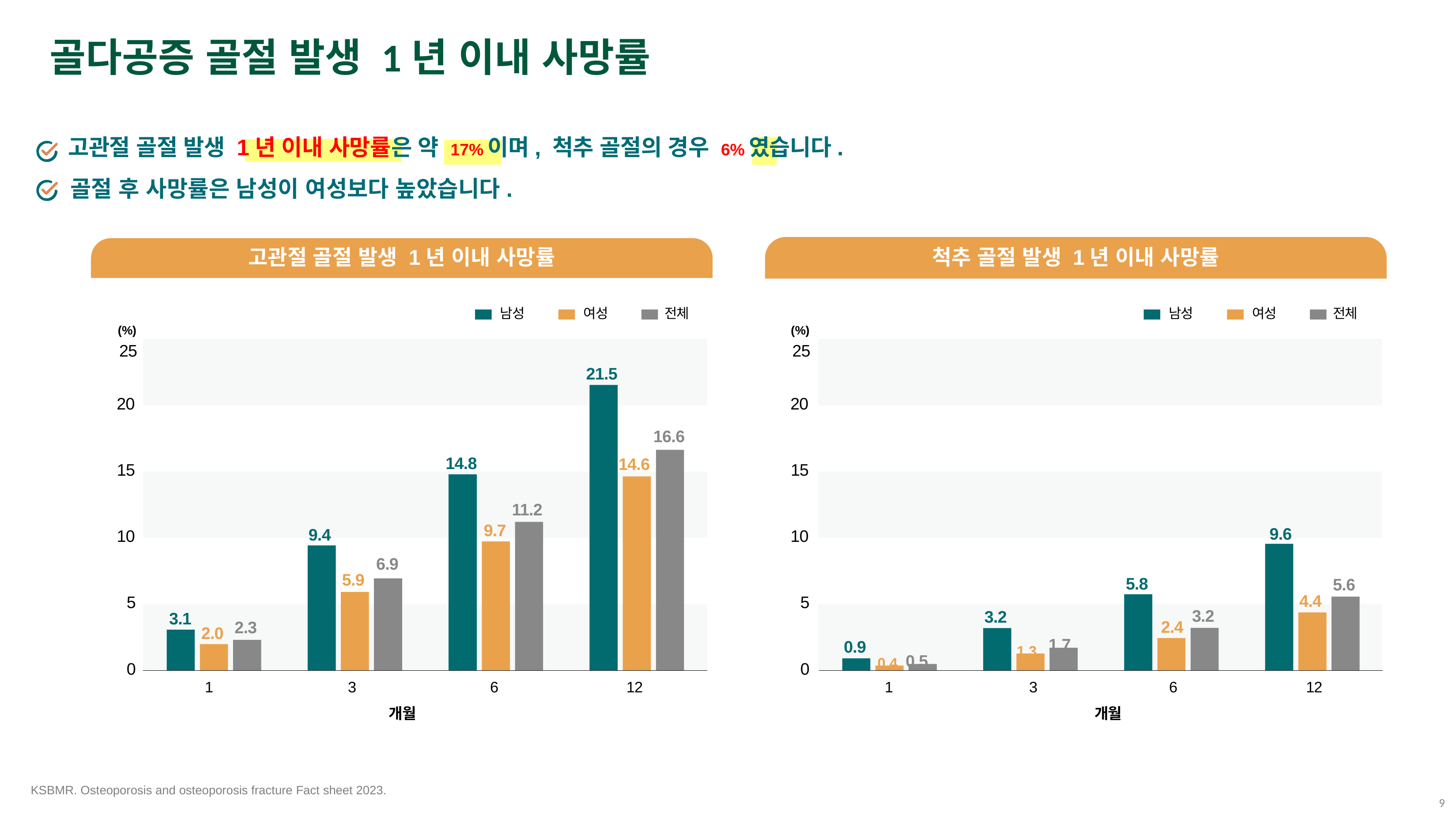

골다공증 골절 발생 1년 이내 사망률
고관절 골절 발생 1년 이내 사망률은 약 17%이며, 척추 골절의 경우 6%였습니다.

골절 후 사망률은 남성이 여성보다 높았습니다.

척추 골절 발생 1년 이내 사망률
고관절 골절 발생 1년 이내 사망률
남성
여성
전체
남성
여성
전체

(%)
(%)
25
25

20
15

9.6
10

5.8
5.6
4.4
5
3.2
3.2
2.4
1.3 1.7
0.9
0.4 0.5
0
1
3
6
12
21.5
20
16.6
14.8
14.6
15
11.2
9.7
9.4
10
6.9
5.9
5
3.1
2.3
2.0
0
1
3
6
12
개월
개월
KSBMR. Osteoporosis and osteoporosis fracture Fact sheet 2023.
9